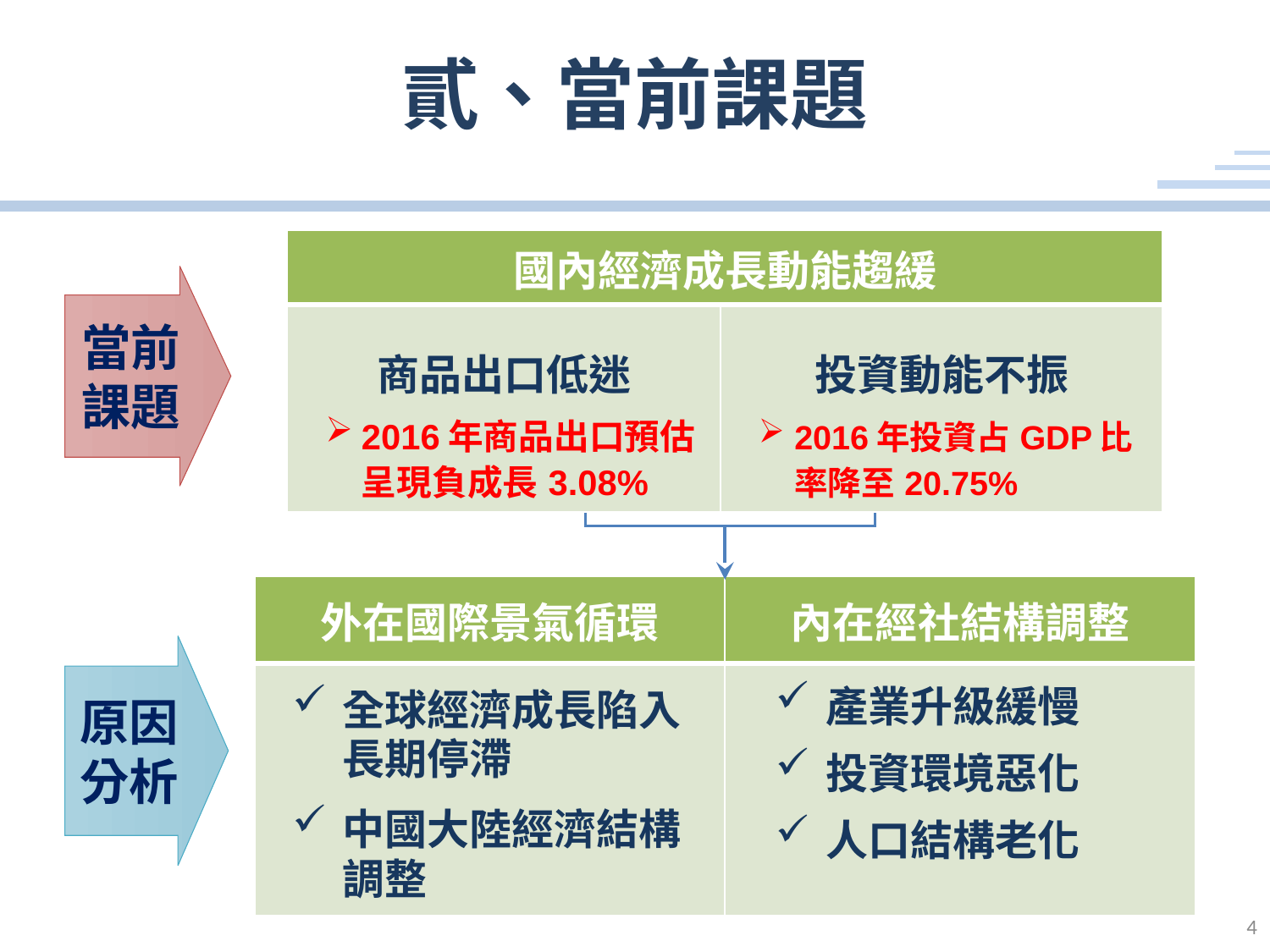

貳、當前課題
| 國內經濟成長動能趨緩 |  |
| --- | --- |
| 商品出口低迷 2016年商品出口預估呈現負成長3.08% | 投資動能不振 2016年投資占GDP比率降至20.75% |
當前課題

| 外在國際景氣循環 | 內在經社結構調整 |
| --- | --- |
| 全球經濟成長陷入長期停滯 中國大陸經濟結構調整 | 產業升級緩慢 投資環境惡化 人口結構老化 |
原因分析
4